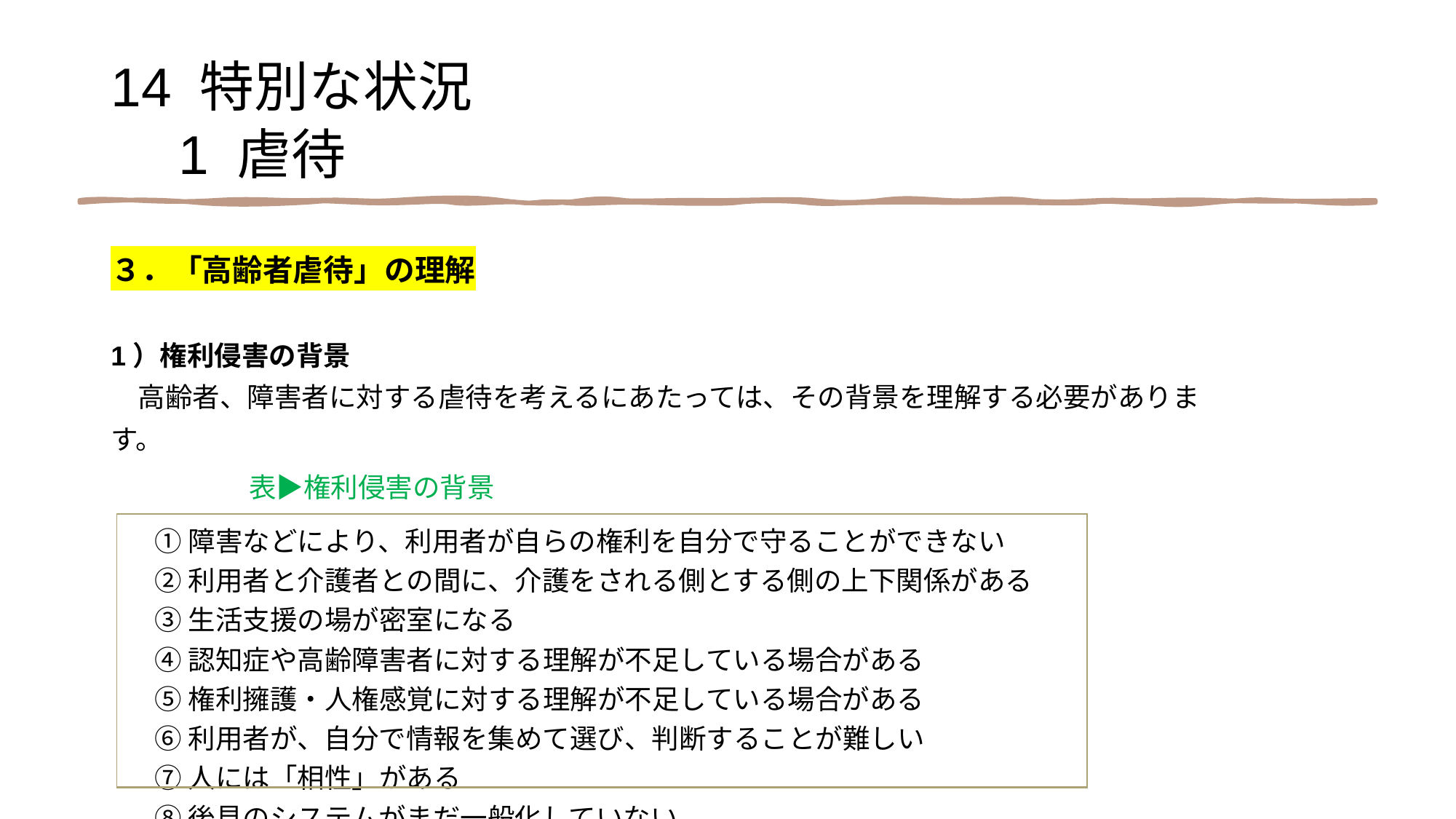

14 特別な状況
　1 虐待

３．「高齢者虐待」の理解

1）権利侵害の背景
　高齢者、障害者に対する虐待を考えるにあたっては、その背景を理解する必要がありま
す。
表▶権利侵害の背景
| ① 障害などにより、利用者が自らの権利を自分で守ることができない 　② 利用者と介護者との間に、介護をされる側とする側の上下関係がある 　③ 生活支援の場が密室になる 　④ 認知症や高齢障害者に対する理解が不足している場合がある 　⑤ 権利擁護・人権感覚に対する理解が不足している場合がある 　⑥ 利用者が、自分で情報を集めて選び、判断することが難しい 　⑦ 人には「相性」がある 　⑧ 後見のシステムがまだ一般化していない |
| --- |